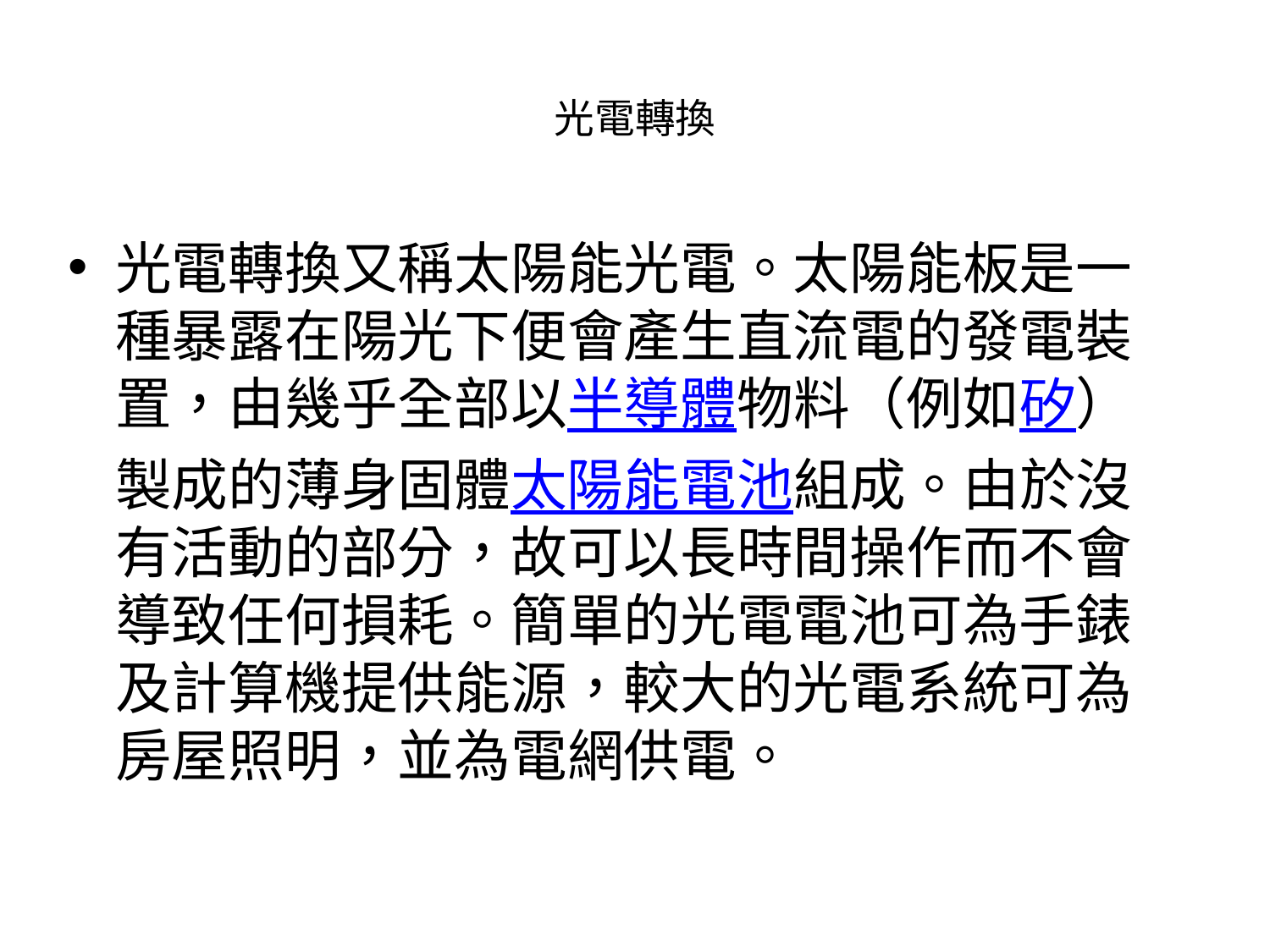

# 光電轉換
光電轉換又稱太陽能光電。太陽能板是一種暴露在陽光下便會產生直流電的發電裝置，由幾乎全部以半導體物料（例如矽）製成的薄身固體太陽能電池組成。由於沒有活動的部分，故可以長時間操作而不會導致任何損耗。簡單的光電電池可為手錶及計算機提供能源，較大的光電系統可為房屋照明，並為電網供電。